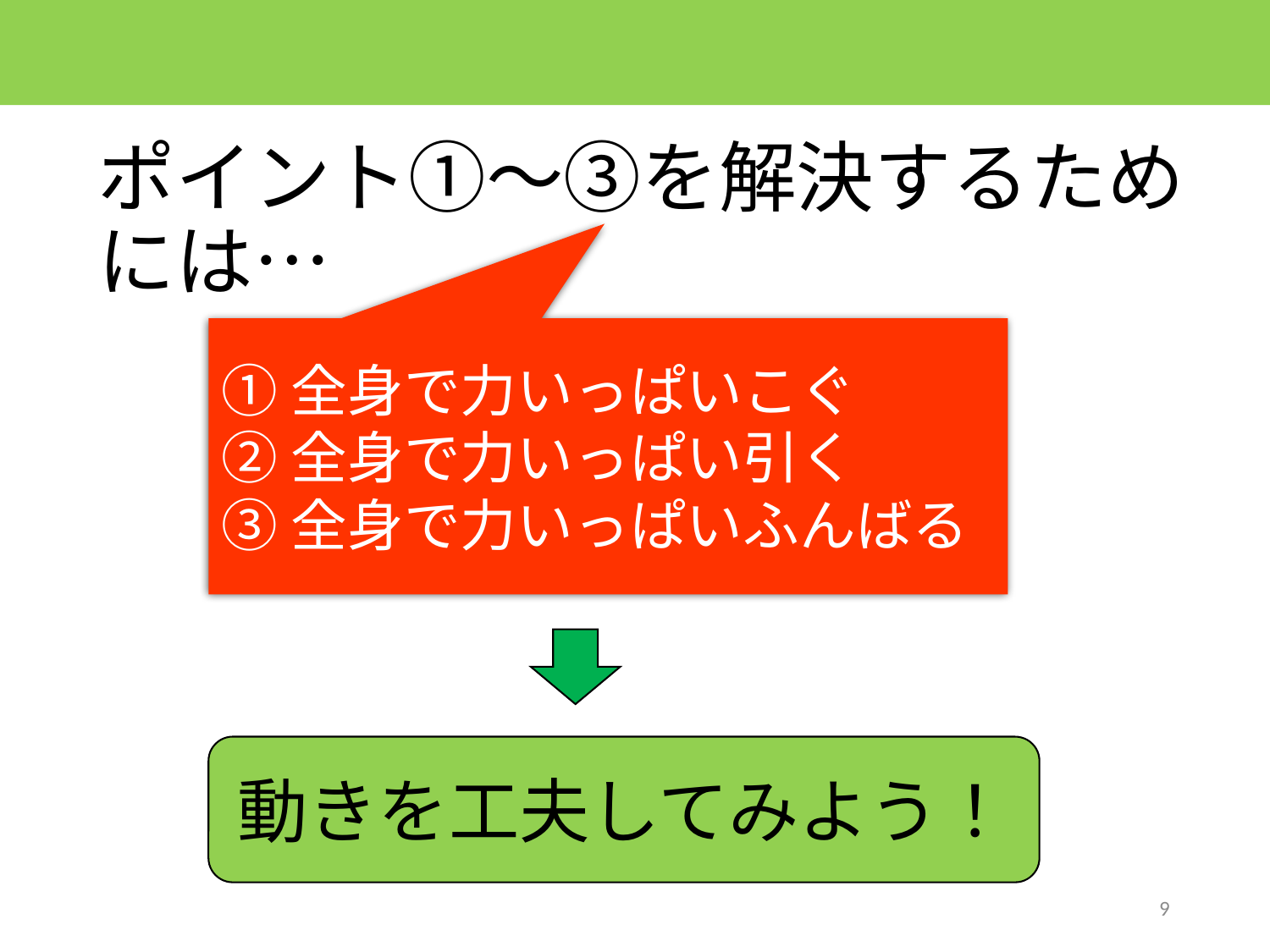

ポイント①～③を解決するためには…
①全身で力いっぱいこぐ
②全身で力いっぱい引く
③全身で力いっぱいふんばる

動きを工夫してみよう！
9